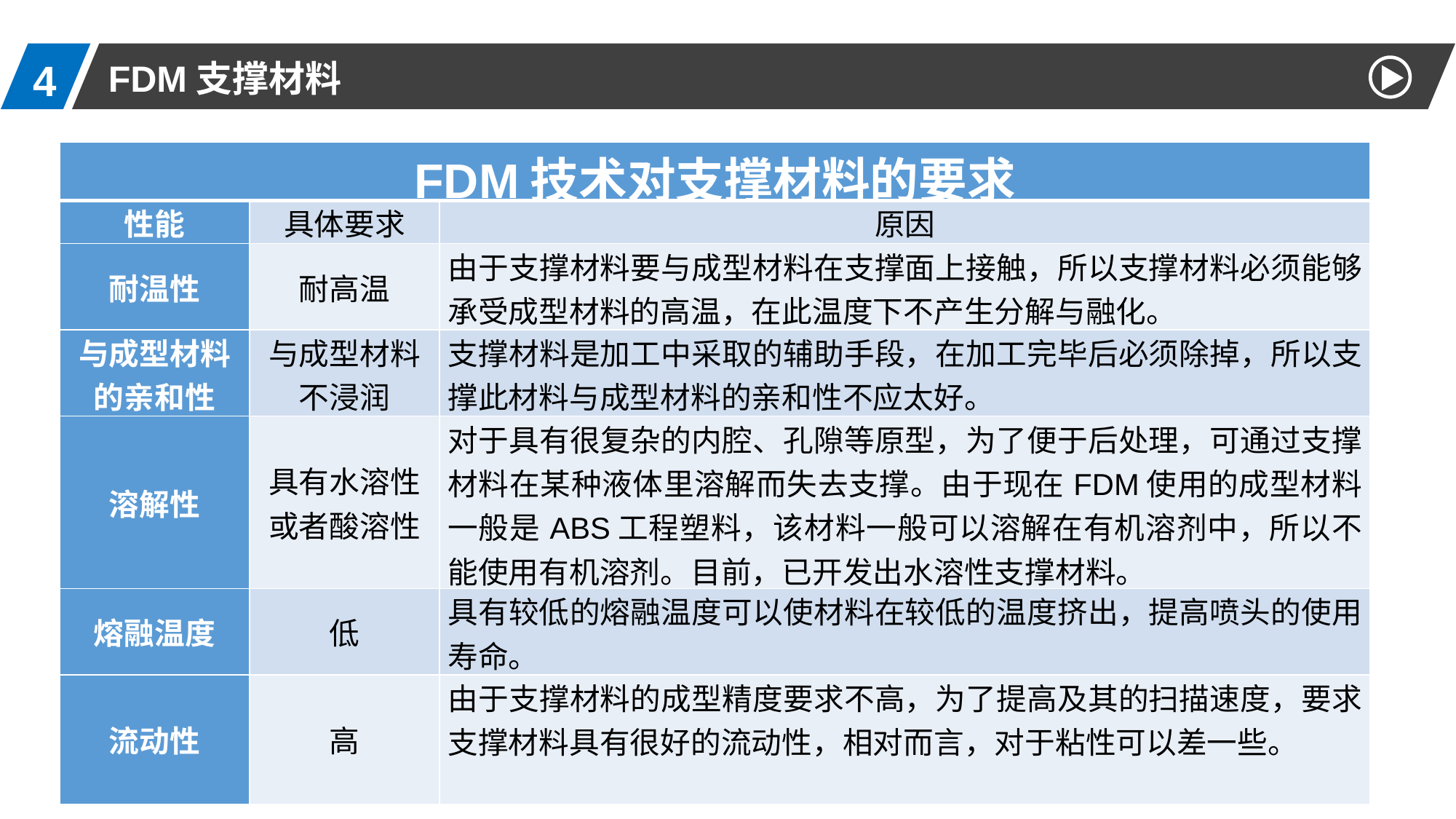

4
FDM支撑材料

| FDM技术对支撑材料的要求 |  |  |
| --- | --- | --- |
| 性能 | 具体要求 | 原因 |
| 耐温性 | 耐高温 | 由于支撑材料要与成型材料在支撑面上接触，所以支撑材料必须能够承受成型材料的高温，在此温度下不产生分解与融化。 |
| 与成型材料的亲和性 | 与成型材料不浸润 | 支撑材料是加工中采取的辅助手段，在加工完毕后必须除掉，所以支撑此材料与成型材料的亲和性不应太好。 |
| 溶解性 | 具有水溶性或者酸溶性 | 对于具有很复杂的内腔、孔隙等原型，为了便于后处理，可通过支撑材料在某种液体里溶解而失去支撑。由于现在FDM使用的成型材料一般是ABS工程塑料，该材料一般可以溶解在有机溶剂中，所以不能使用有机溶剂。目前，已开发出水溶性支撑材料。 |
| 熔融温度 | 低 | 具有较低的熔融温度可以使材料在较低的温度挤出，提高喷头的使用寿命。 |
| 流动性 | 高 | 由于支撑材料的成型精度要求不高，为了提高及其的扫描速度，要求支撑材料具有很好的流动性，相对而言，对于粘性可以差一些。 |